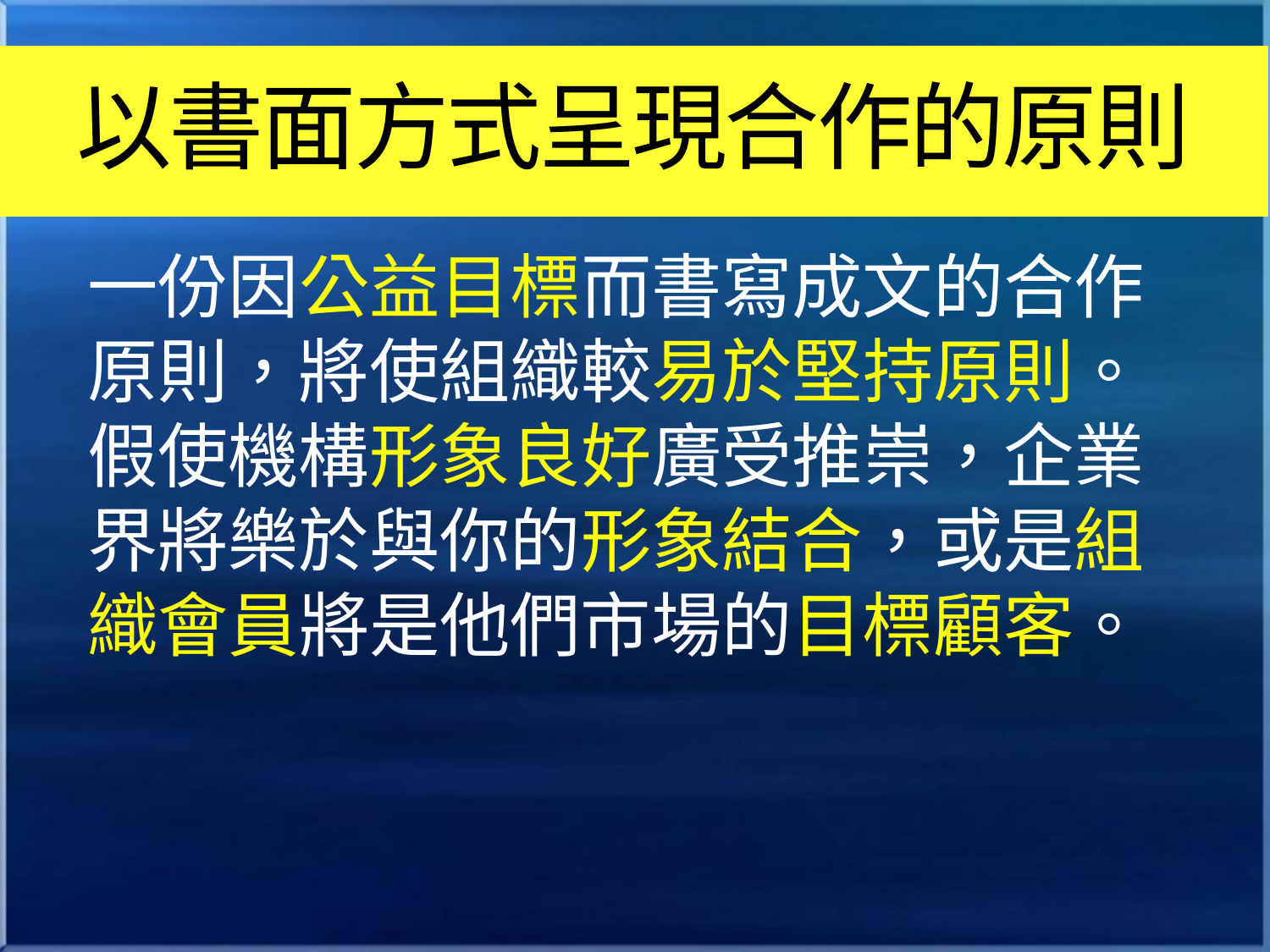

以書面方式呈現合作的原則
一份因公益目標而書寫成文的合作原則，將使組織較易於堅持原則。假使機構形象良好廣受推崇，企業界將樂於與你的形象結合，或是組織會員將是他們市場的目標顧客。